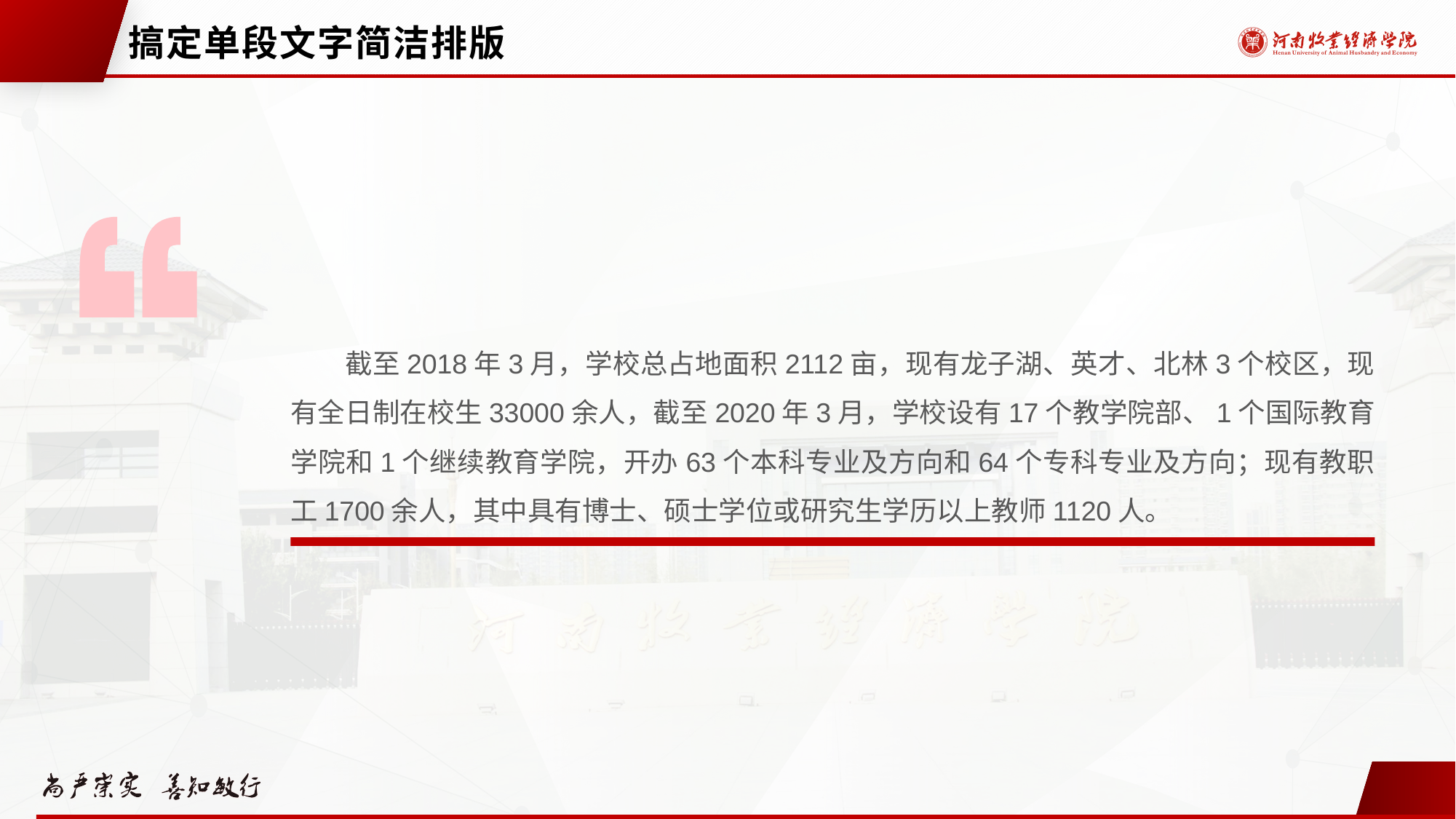

# 搞定单段文字简洁排版

截至2018年3月，学校总占地面积2112亩，现有龙子湖、英才、北林3个校区，现有全日制在校生33000余人，截至2020年3月，学校设有17个教学院部、1个国际教育学院和1个继续教育学院，开办63个本科专业及方向和64个专科专业及方向；现有教职工1700余人，其中具有博士、硕士学位或研究生学历以上教师1120人。

6